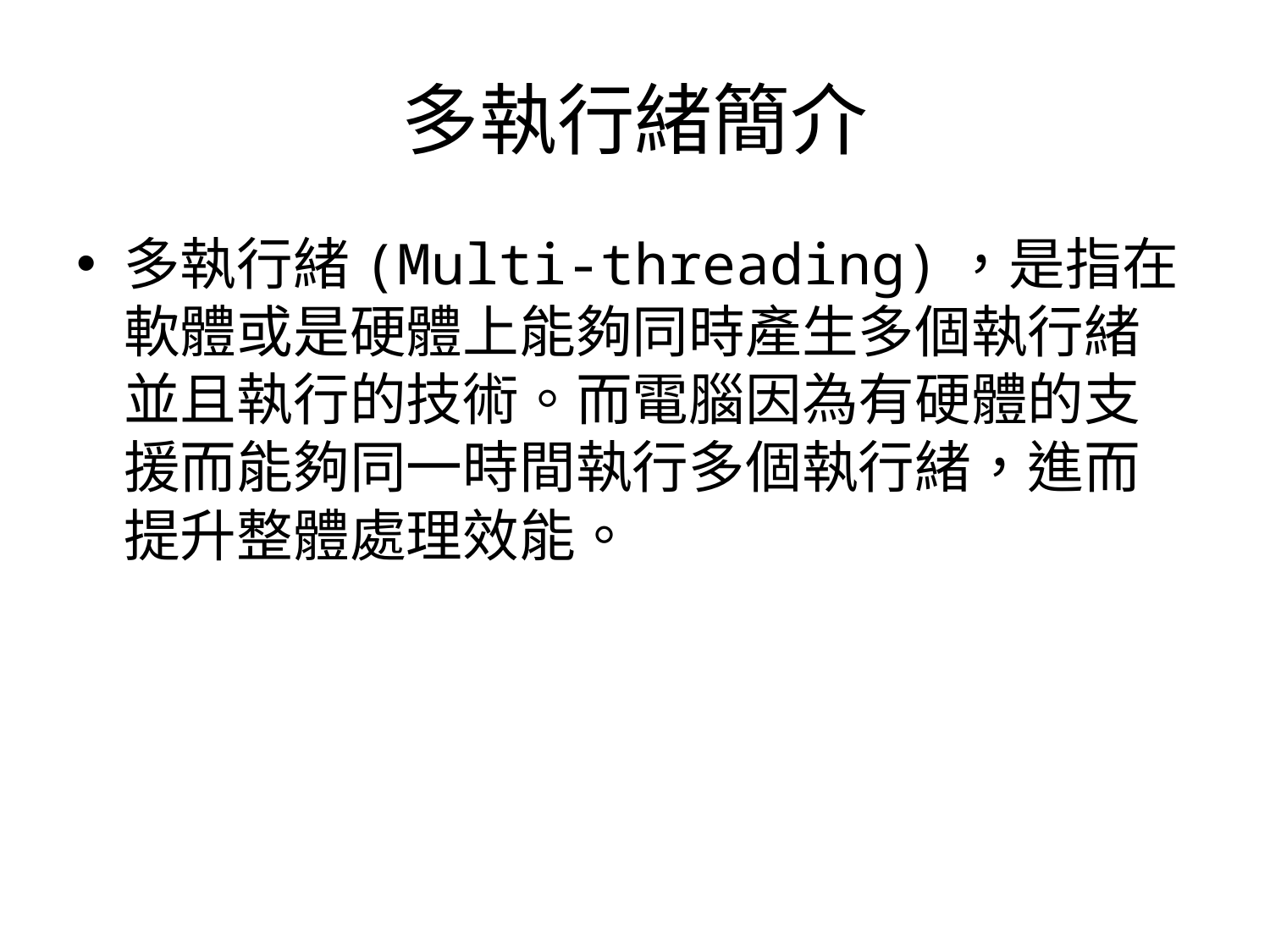

# 多執行緒簡介
多執行緒(Multi-threading)，是指在軟體或是硬體上能夠同時產生多個執行緒並且執行的技術。而電腦因為有硬體的支援而能夠同一時間執行多個執行緒，進而提升整體處理效能。